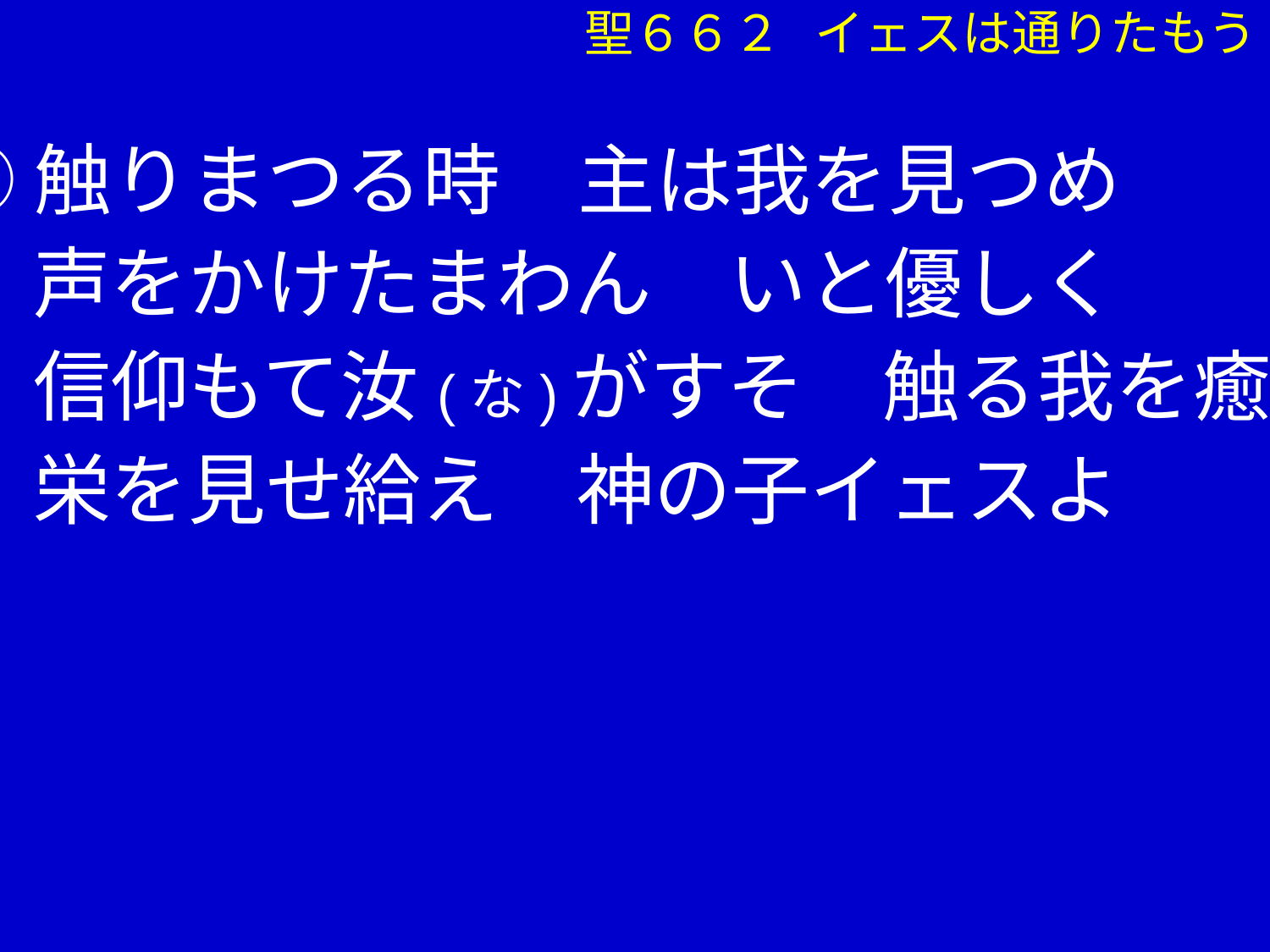

聖６６２   イェスは通りたもう
④触りまつる時　主は我を見つめ
　 声をかけたまわん　いと優しく
　 信仰もて汝(な)がすそ　触る我を癒し
　 栄を見せ給え　神の子イェスよ